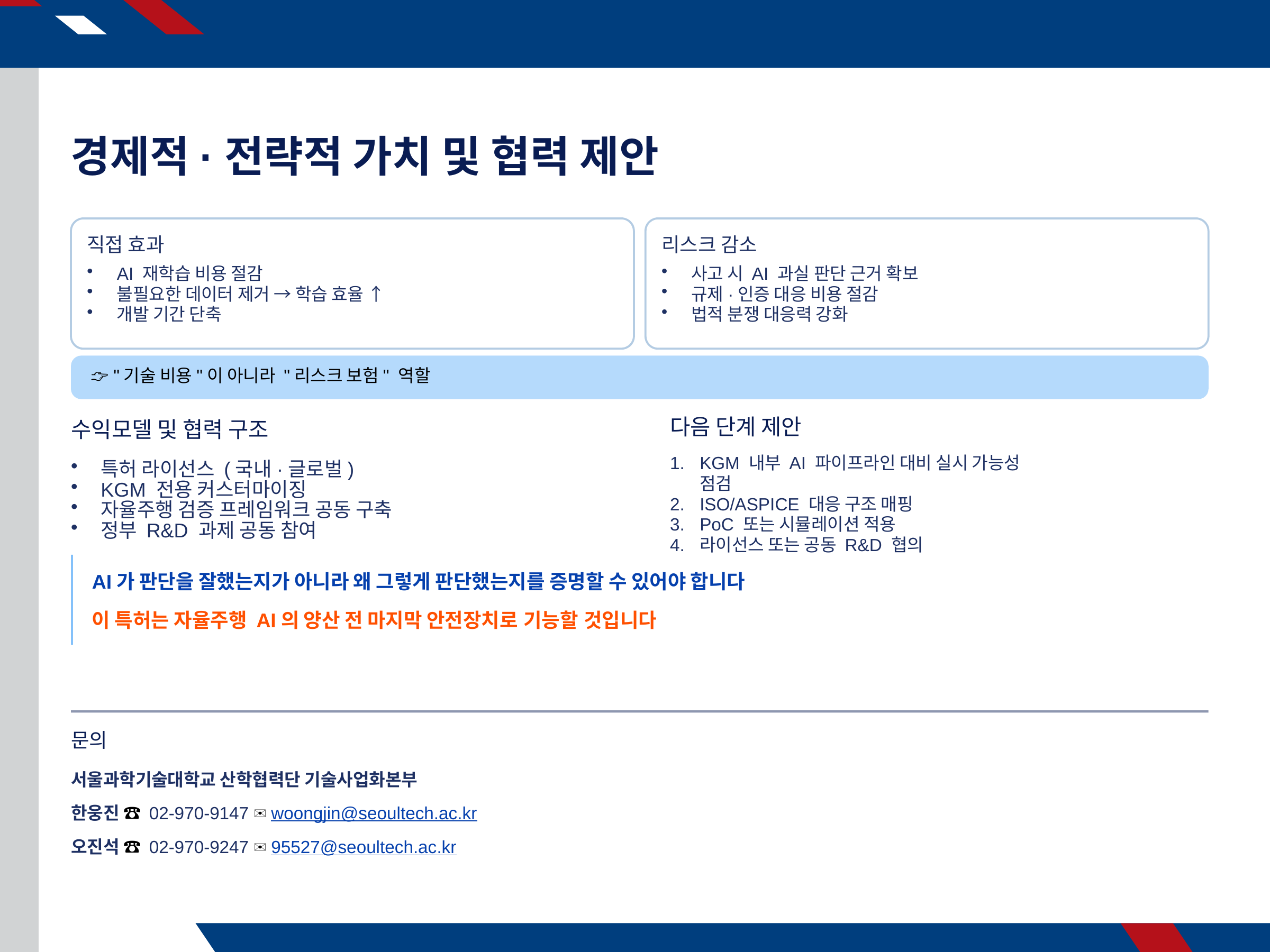

경제적·전략적 가치 및 협력 제안

직접 효과
리스크 감소
AI 재학습 비용 절감
불필요한 데이터 제거 → 학습 효율 ↑
개발 기간 단축
사고 시 AI 과실 판단 근거 확보
규제·인증 대응 비용 절감
법적 분쟁 대응력 강화

👉 "기술 비용"이 아니라 "리스크 보험" 역할
다음 단계 제안
수익모델 및 협력 구조
KGM 내부 AI 파이프라인 대비 실시 가능성 점검
ISO/ASPICE 대응 구조 매핑
PoC 또는 시뮬레이션 적용
라이선스 또는 공동 R&D 협의
특허 라이선스 (국내·글로벌)
KGM 전용 커스터마이징
자율주행 검증 프레임워크 공동 구축
정부 R&D 과제 공동 참여

AI가 판단을 잘했는지가 아니라 왜 그렇게 판단했는지를 증명할 수 있어야 합니다
이 특허는 자율주행 AI의 양산 전 마지막 안전장치로 기능할 것입니다

문의
서울과학기술대학교 산학협력단 기술사업화본부
한웅진 ☎ 02-970-9147 ✉ woongjin@seoultech.ac.kr
오진석 ☎ 02-970-9247 ✉ 95527@seoultech.ac.kr